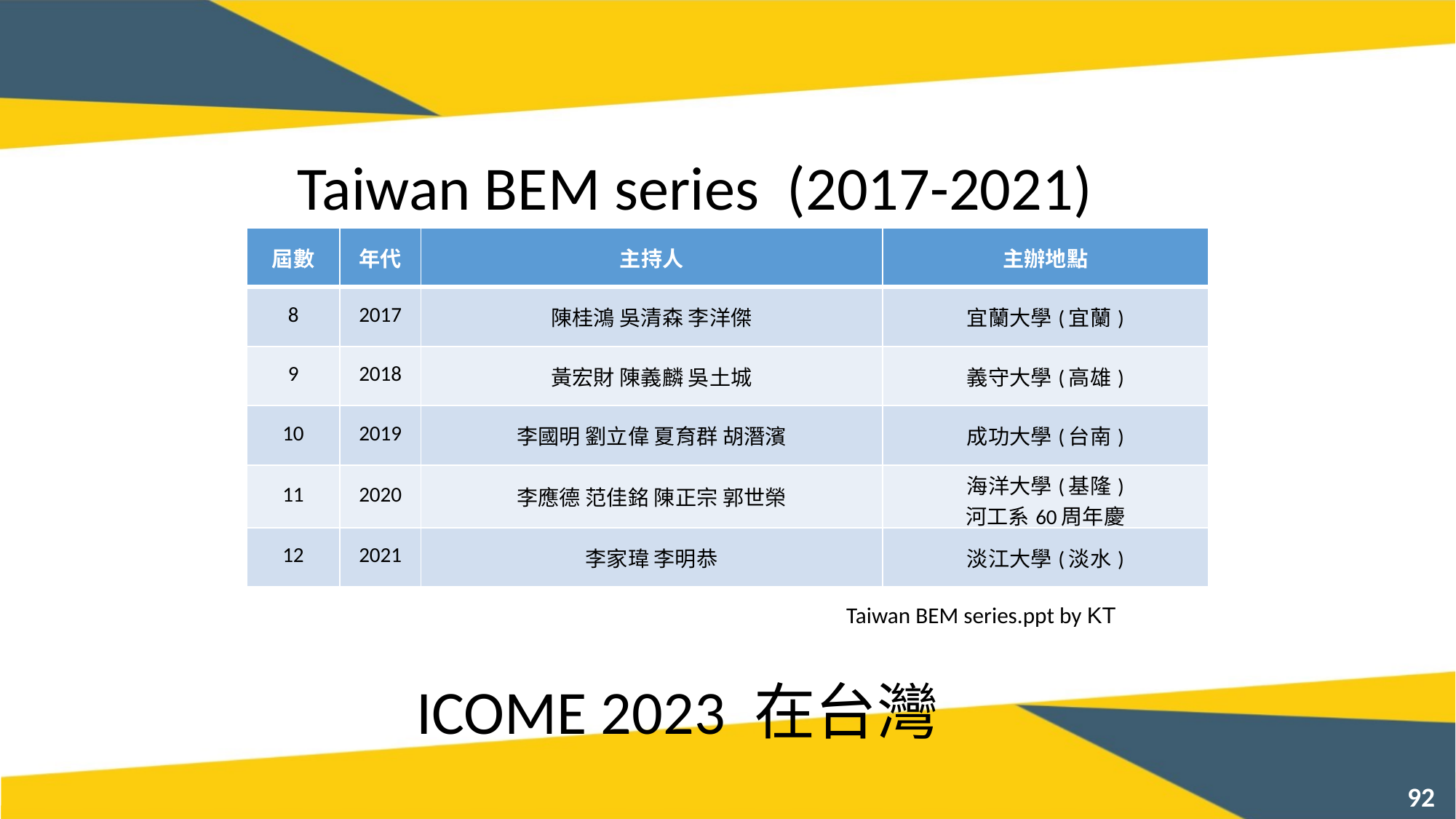

Taiwan BEM series  (2017-2021)
| 屆數 | 年代 | 主持人 | 主辦地點 |
| --- | --- | --- | --- |
| 8 | 2017 | 陳桂鴻 吳清森 李洋傑 | 宜蘭大學(宜蘭) |
| 9 | 2018 | 黃宏財 陳義麟 吳土城 | 義守大學(高雄) |
| 10 | 2019 | 李國明 劉立偉 夏育群 胡潛濱 | 成功大學(台南) |
| 11 | 2020 | 李應德 范佳銘 陳正宗 郭世榮 | 海洋大學(基隆) 河工系60周年慶 |
| 12 | 2021 | 李家瑋 李明恭 | 淡江大學(淡水) |
Taiwan BEM series.ppt by KT
ICOME 2023 在台灣